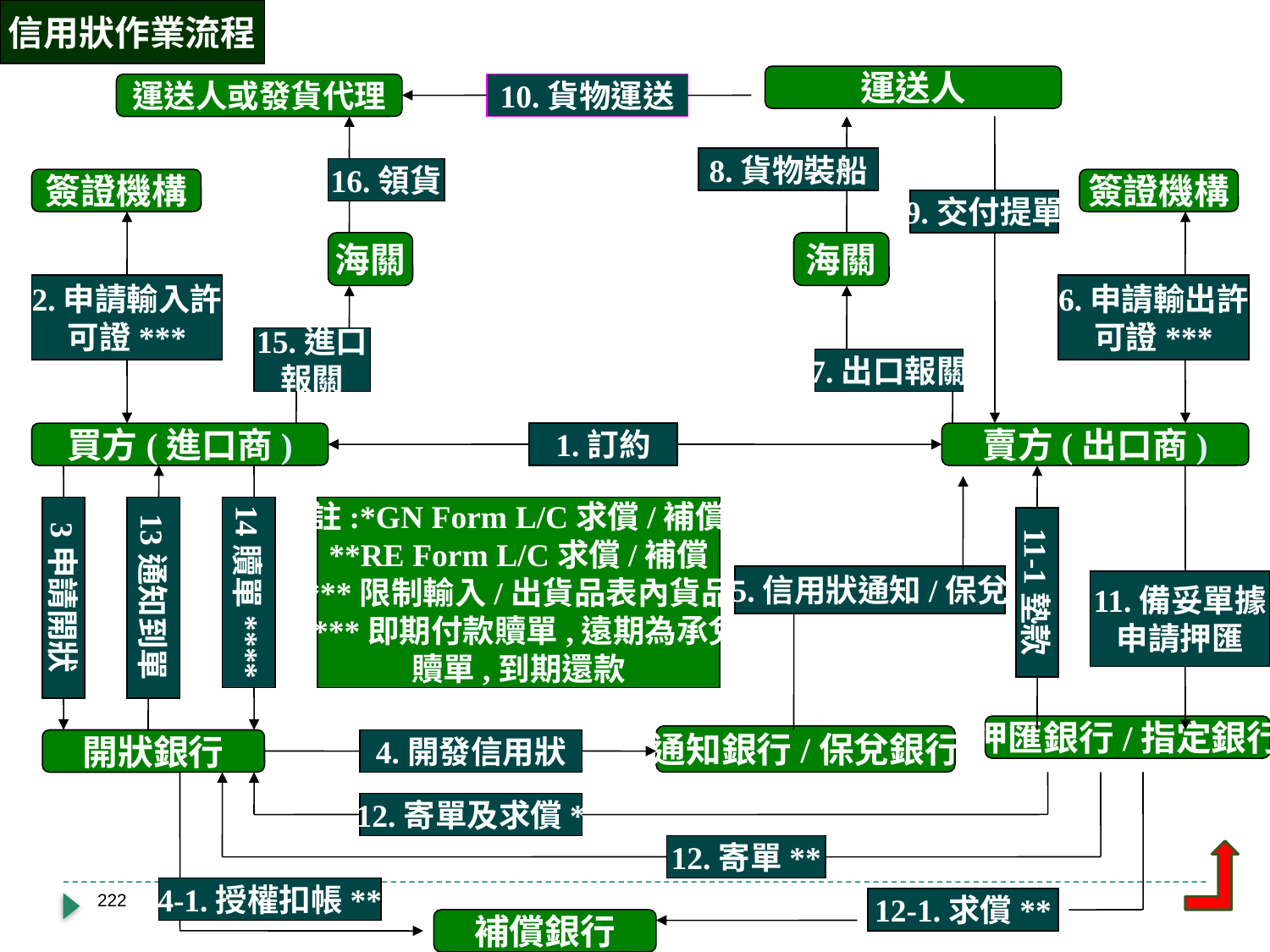

信用狀作業流程
運送人
運送人或發貨代理
10.貨物運送

8.貨物裝船
16.領貨
簽證機構
簽證機構

9.交付提單

海關
海關

2.申請輸入許
可證***
6.申請輸出許
可證***

15.進口
報關
7.出口報關

買方(進口商)
1.訂約

賣方(出口商)

3申請開狀
13通知到單
14贖單****
註:*GN Form L/C求償/補償
**RE Form L/C求償/補償
***限制輸入/出貨品表內貨品
****即期付款贖單,遠期為承兌
贖單,到期還款
11-1墊款
5.信用狀通知/保兌
11.備妥單據
申請押匯

押匯銀行/指定銀行
通知銀行/保兌銀行
開狀銀行
4.開發信用狀

12.寄單及求償*

12.寄單**

4-1.授權扣帳**
222
12-1.求償**
補償銀行